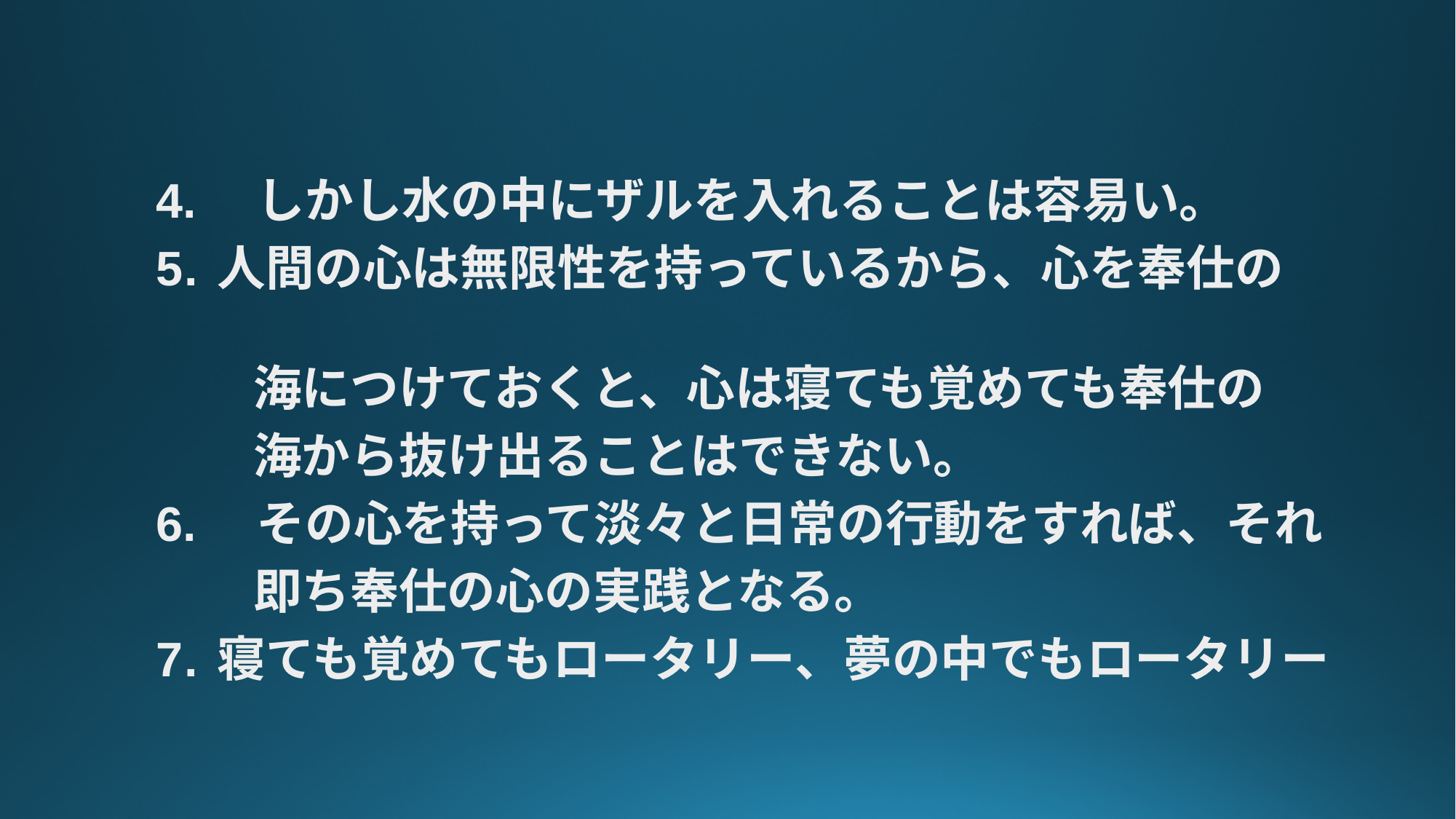

4.　しかし水の中にザルを入れることは容易い。
人間の心は無限性を持っているから、心を奉仕の
　　海につけておくと、心は寝ても覚めても奉仕の
　　海から抜け出ることはできない。
6.　その心を持って淡々と日常の行動をすれば、それ
　　即ち奉仕の心の実践となる。
寝ても覚めてもロータリー、夢の中でもロータリー